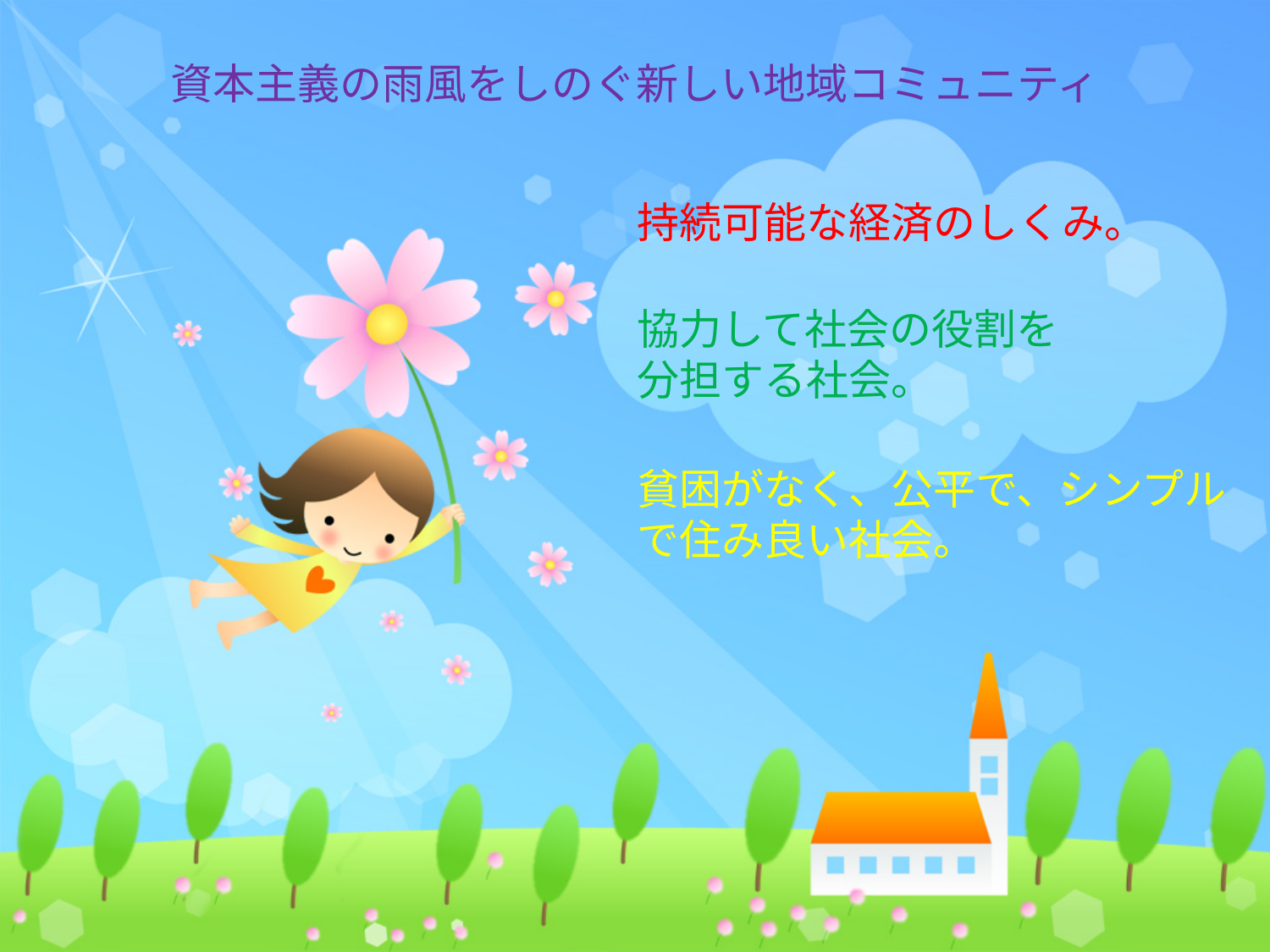

# 資本主義の雨風をしのぐ新しい地域コミュニティ
持続可能な経済のしくみ。
協力して社会の役割を
分担する社会。
貧困がなく、公平で、シンプルで住み良い社会。